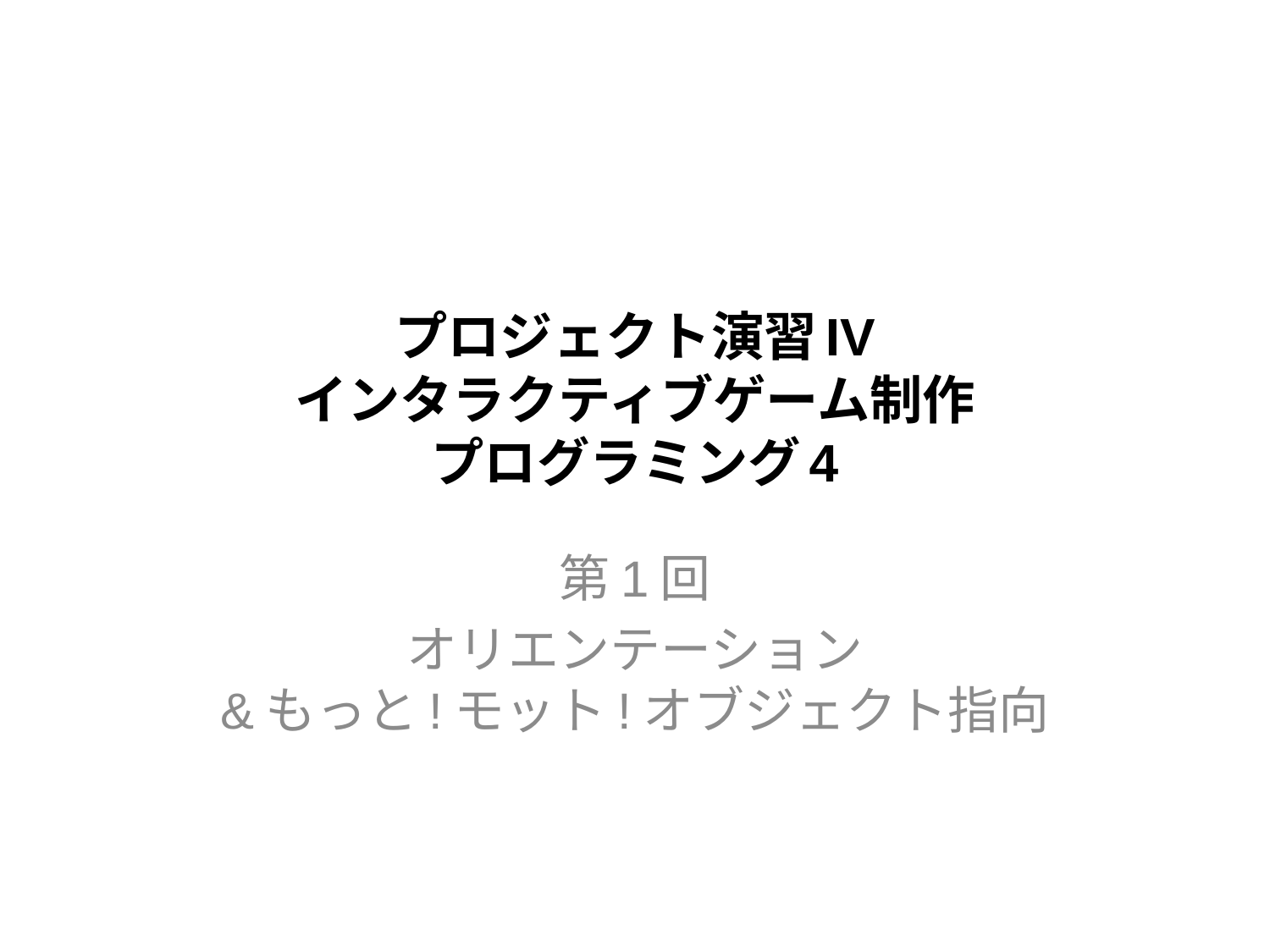

# プロジェクト演習IV インタラクティブゲーム制作 プログラミング4
第1回
オリエンテーション
&もっと!モット!オブジェクト指向